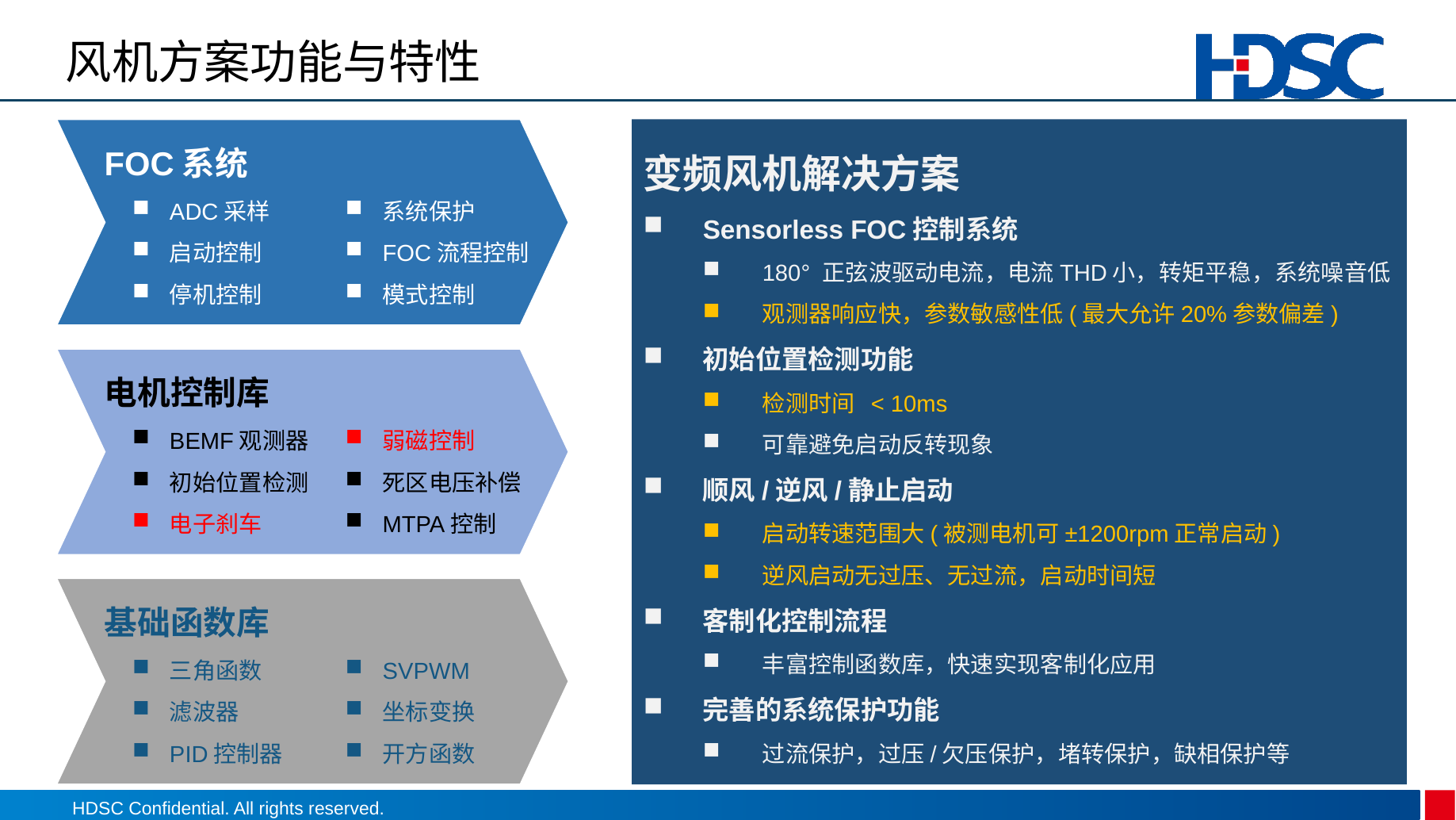

# 风机方案功能与特性

FOC系统
ADC采样
启动控制
停机控制
系统保护
FOC流程控制
模式控制
变频风机解决方案
Sensorless FOC控制系统
180° 正弦波驱动电流，电流THD小，转矩平稳，系统噪音低
观测器响应快，参数敏感性低(最大允许20%参数偏差)
初始位置检测功能
检测时间  < 10ms
可靠避免启动反转现象
顺风/逆风/静止启动
启动转速范围大(被测电机可±1200rpm正常启动)
逆风启动无过压、无过流，启动时间短
客制化控制流程
丰富控制函数库，快速实现客制化应用
完善的系统保护功能
过流保护，过压/欠压保护，堵转保护，缺相保护等

电机控制库
BEMF观测器
初始位置检测
电子刹车
弱磁控制
死区电压补偿
MTPA控制

基础函数库
三角函数
滤波器
PID控制器
SVPWM
坐标变换
开方函数